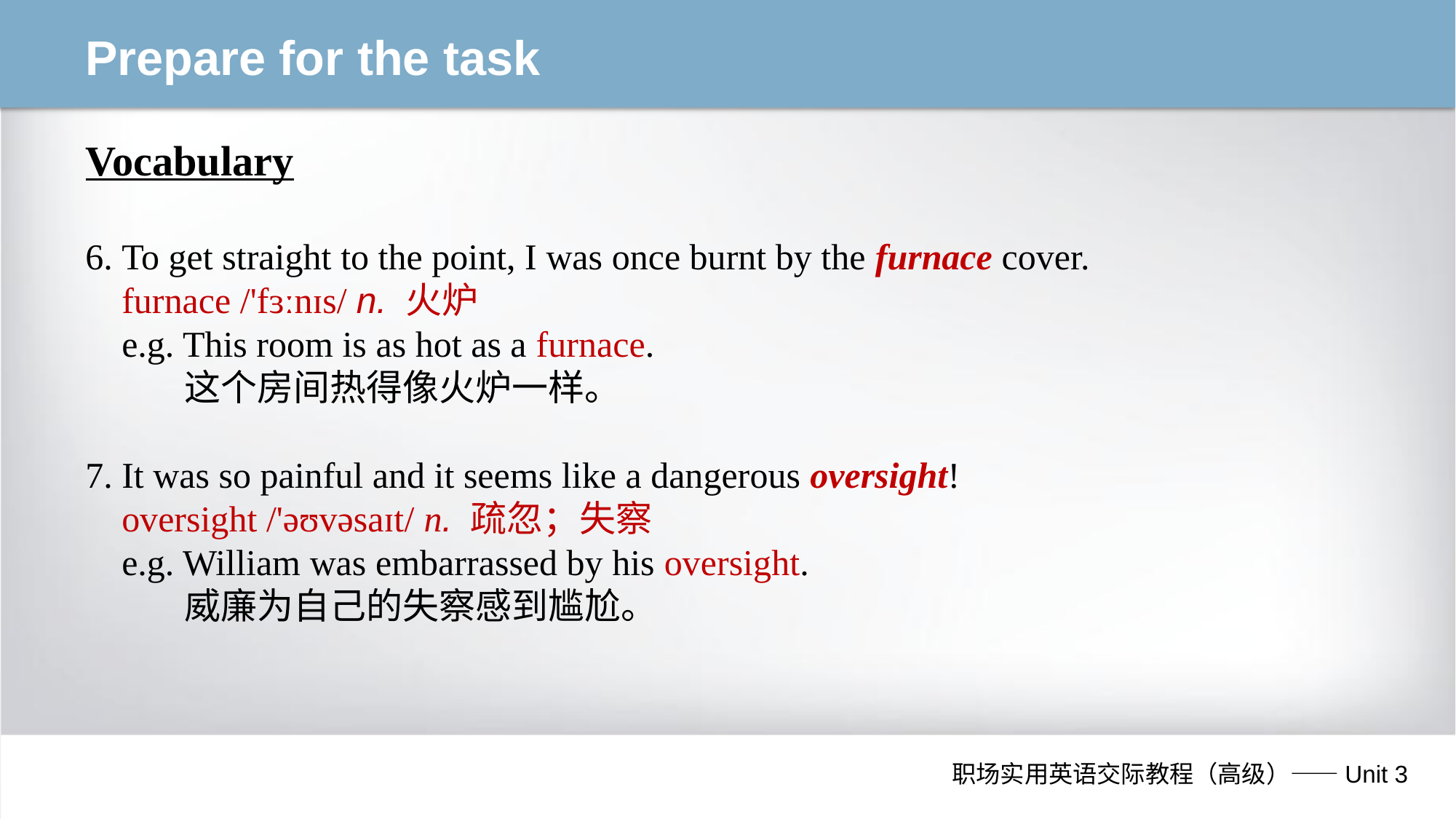

Prepare for the task
Vocabulary
6. To get straight to the point, I was once burnt by the furnace cover.
    furnace /'fɜːnɪs/ n. 火炉
    e.g. This room is as hot as a furnace.
           这个房间热得像火炉一样。

7. It was so painful and it seems like a dangerous oversight!
    oversight /'əʊvəsaɪt/ n. 疏忽；失察
    e.g. William was embarrassed by his oversight.
           威廉为自己的失察感到尴尬。
职场实用英语交际教程（高级）——Unit 3